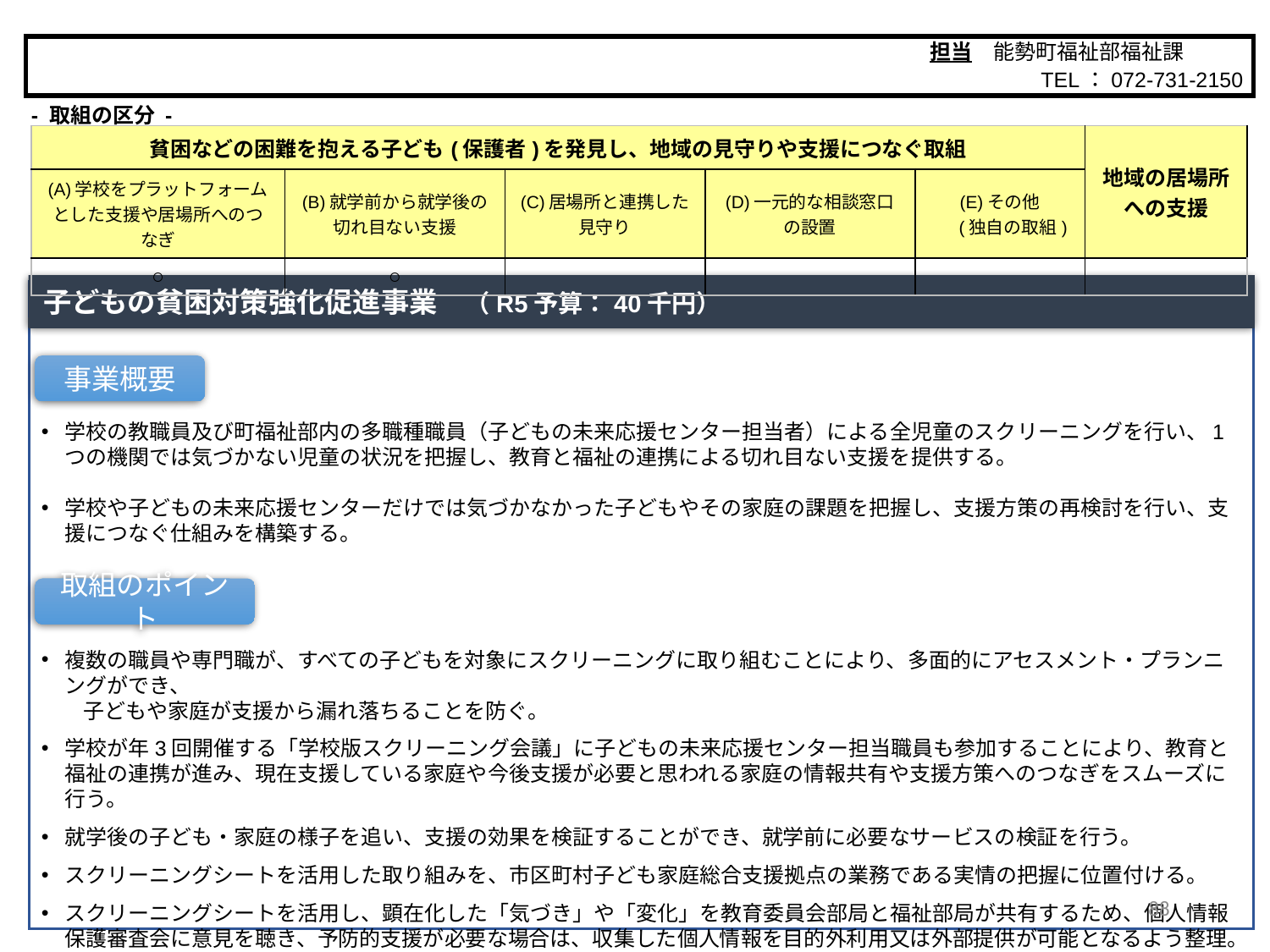

担当　能勢町福祉部福祉課
　　　　　TEL：072-731-2150

能勢町
- 取組の区分 -
| 貧困などの困難を抱える子ども(保護者)を発見し、地域の見守りや支援につなぐ取組 |  |  |  |  | 地域の居場所 への支援 |
| --- | --- | --- | --- | --- | --- |
| (A)学校をプラットフォームとした支援や居場所へのつなぎ | (B)就学前から就学後の 切れ目ない支援 | (C)居場所と連携した 見守り | (D)一元的な相談窓口 の設置 | (E)その他 　 (独自の取組) |  |
| ○ | ○ |  |  |  |  |
子どもの貧困対策強化促進事業　（R5予算：40千円）

学校の教職員及び町福祉部内の多職種職員（子どもの未来応援センター担当者）による全児童のスクリーニングを行い、1つの機関では気づかない児童の状況を把握し、教育と福祉の連携による切れ目ない支援を提供する。

学校や子どもの未来応援センターだけでは気づかなかった子どもやその家庭の課題を把握し、支援方策の再検討を行い、支援につなぐ仕組みを構築する。

複数の職員や専門職が、すべての子どもを対象にスクリーニングに取り組むことにより、多面的にアセスメント・プランニングができ、
　　子どもや家庭が支援から漏れ落ちることを防ぐ。

学校が年3回開催する「学校版スクリーニング会議」に子どもの未来応援センター担当職員も参加することにより、教育と福祉の連携が進み、現在支援している家庭や今後支援が必要と思われる家庭の情報共有や支援方策へのつなぎをスムーズに行う。

就学後の子ども・家庭の様子を追い、支援の効果を検証することができ、就学前に必要なサービスの検証を行う。

スクリーニングシートを活用した取り組みを、市区町村子ども家庭総合支援拠点の業務である実情の把握に位置付ける。

スクリーニングシートを活用し、顕在化した「気づき」や「変化」を教育委員会部局と福祉部局が共有するため、個人情報保護審査会に意見を聴き、予防的支援が必要な場合は、収集した個人情報を目的外利用又は外部提供が可能となるよう整理。

事業概要
取組のポイント
88